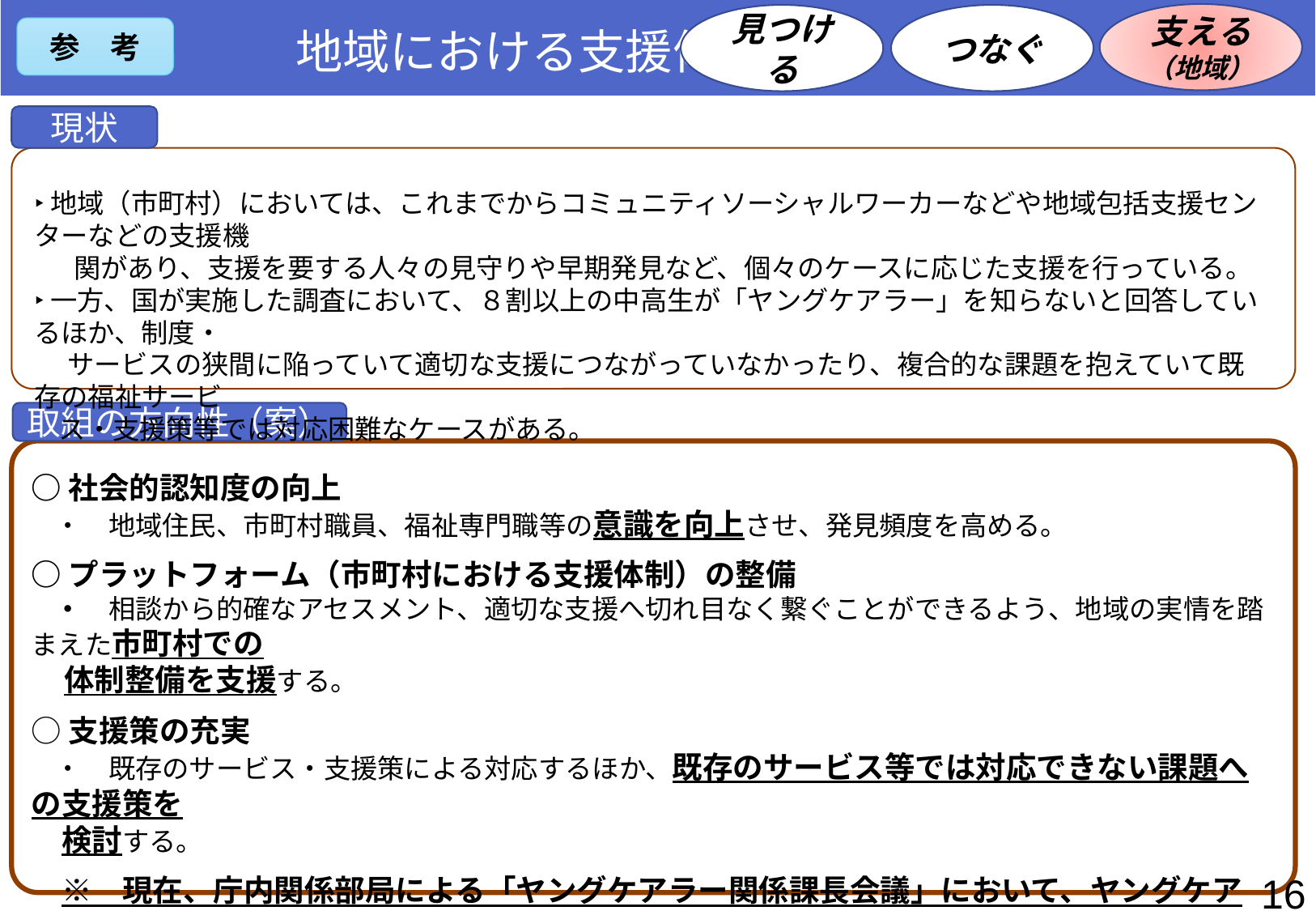

地域における支援体制
支える
（地域）
見つける
つなぐ
参　考
現状

‣地域（市町村）においては、これまでからコミュニティソーシャルワーカーなどや地域包括支援センターなどの支援機
 　関があり、支援を要する人々の見守りや早期発見など、個々のケースに応じた支援を行っている。
‣一方、国が実施した調査において、８割以上の中高生が「ヤングケアラー」を知らないと回答しているほか、制度・
　 サービスの狭間に陥っていて適切な支援につながっていなかったり、複合的な課題を抱えていて既存の福祉サービ
   ス・支援策等では対応困難なケースがある。
取組の方向性（案）

○社会的認知度の向上
　・　地域住民、市町村職員、福祉専門職等の意識を向上させ、発見頻度を高める。

○プラットフォーム（市町村における支援体制）の整備
　・　相談から的確なアセスメント、適切な支援へ切れ目なく繋ぐことができるよう、地域の実情を踏まえた市町村での
　 体制整備を支援する。

○支援策の充実
　・　既存のサービス・支援策による対応するほか、既存のサービス等では対応できない課題への支援策を
　検討する。

　※　現在、庁内関係部局による「ヤングケアラー関係課長会議」において、ヤングケアラー支援の
　　具体的取組などについて検討中

16